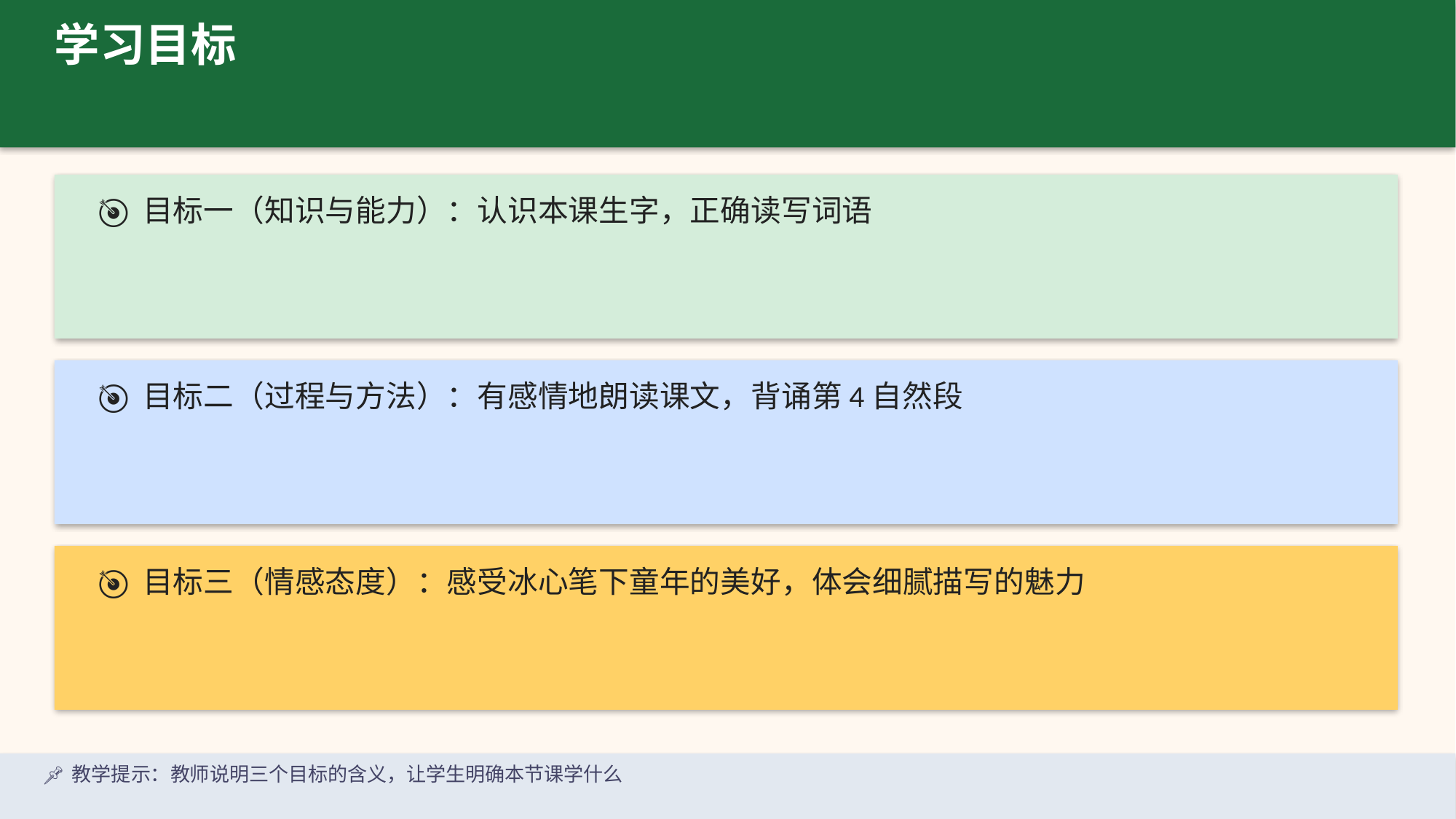

学习目标

🎯 目标一（知识与能力）：认识本课生字，正确读写词语

🎯 目标二（过程与方法）：有感情地朗读课文，背诵第4自然段

🎯 目标三（情感态度）：感受冰心笔下童年的美好，体会细腻描写的魅力

📌 教学提示：教师说明三个目标的含义，让学生明确本节课学什么